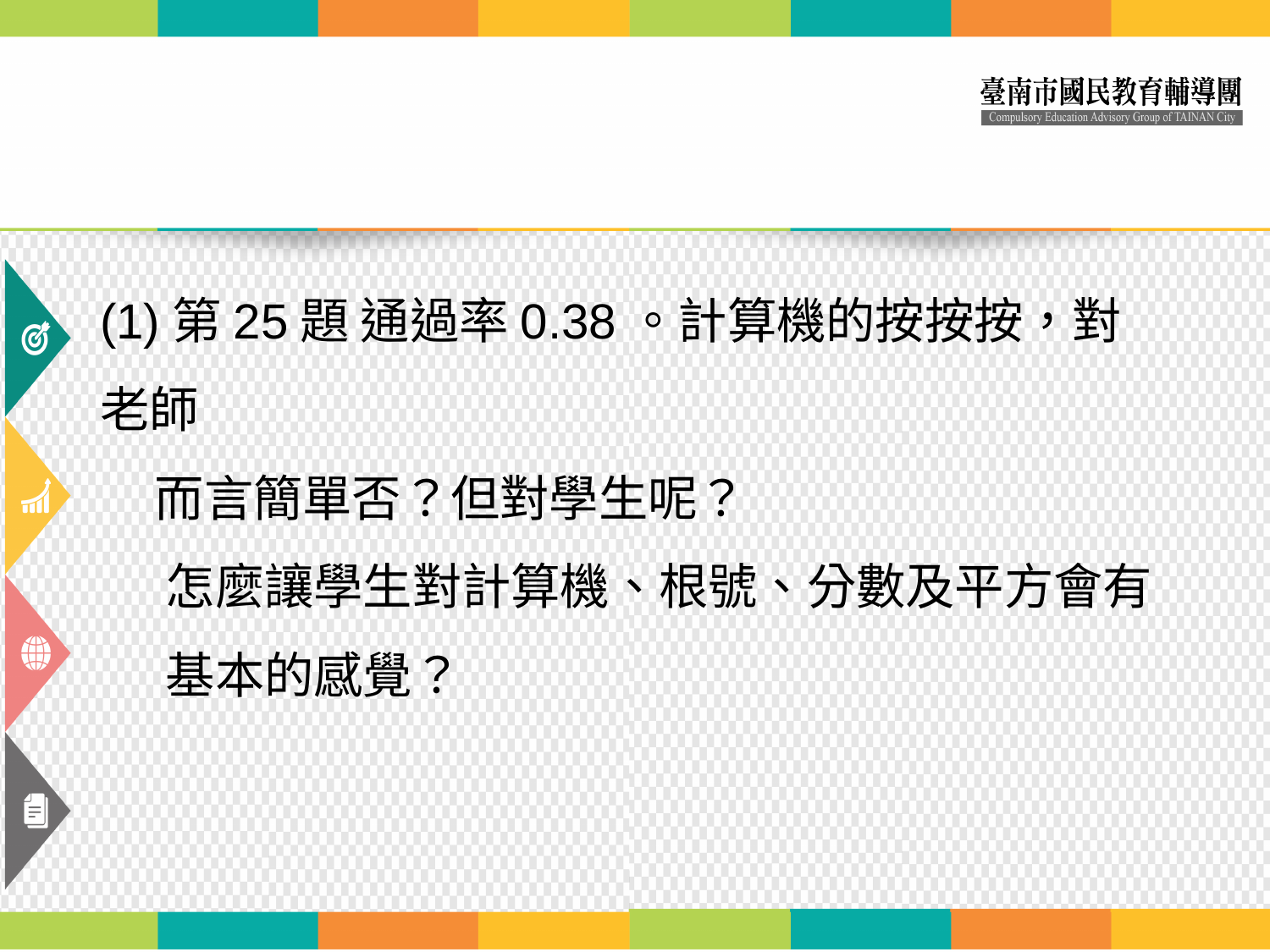

(1)第25題 通過率0.38。計算機的按按按，對老師
     而言簡單否？但對學生呢？
      怎麼讓學生對計算機、根號、分數及平方會有
      基本的感覺？